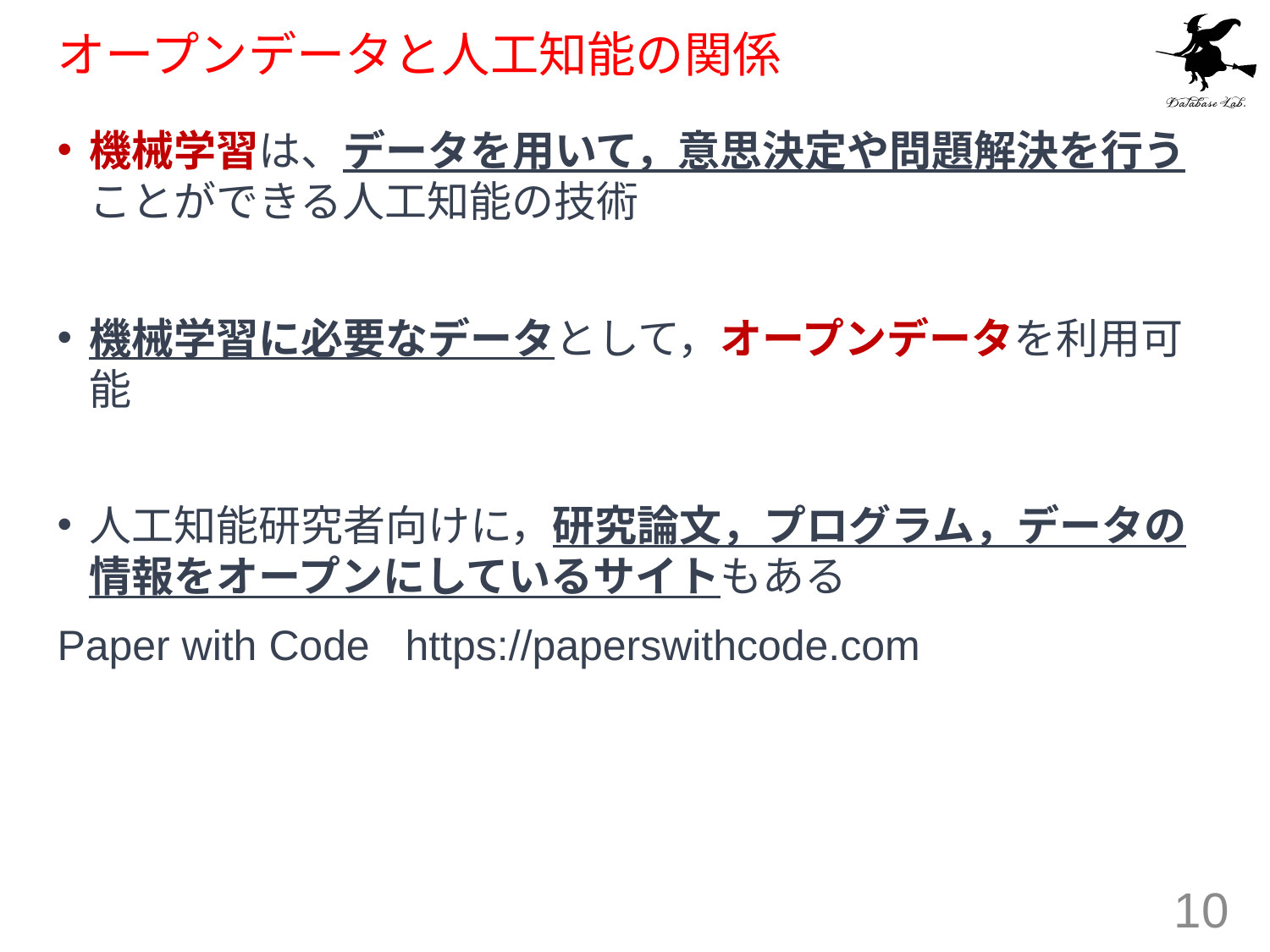

# オープンデータと人工知能の関係
機械学習は、データを用いて，意思決定や問題解決を行うことができる人工知能の技術

機械学習に必要なデータとして，オープンデータを利用可能

人工知能研究者向けに，研究論文，プログラム，データの情報をオープンにしているサイトもある
Paper with Code   https://paperswithcode.com
10